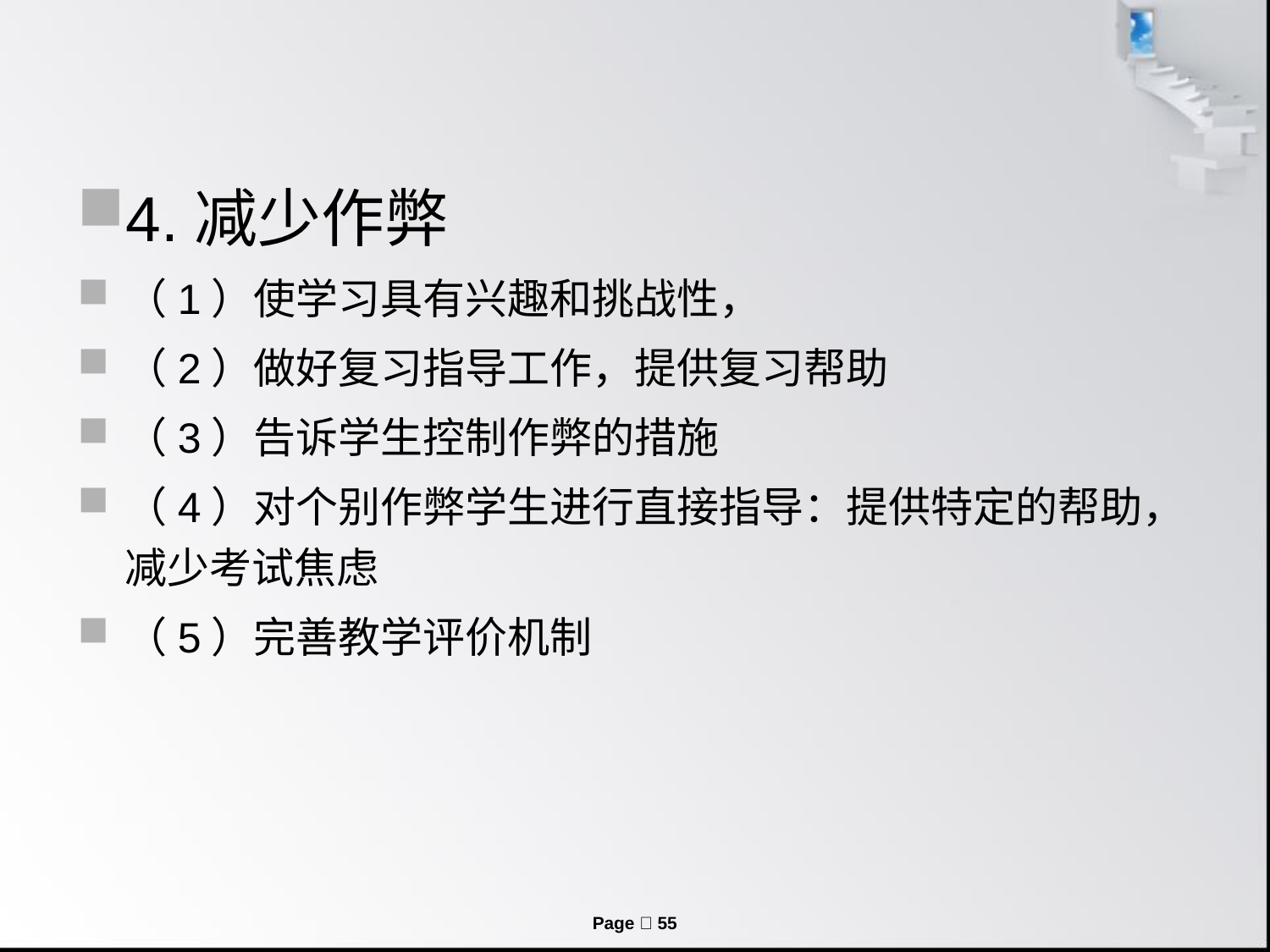

#
4.减少作弊
（1）使学习具有兴趣和挑战性，
（2）做好复习指导工作，提供复习帮助
（3）告诉学生控制作弊的措施
（4）对个别作弊学生进行直接指导：提供特定的帮助，减少考试焦虑
（5）完善教学评价机制